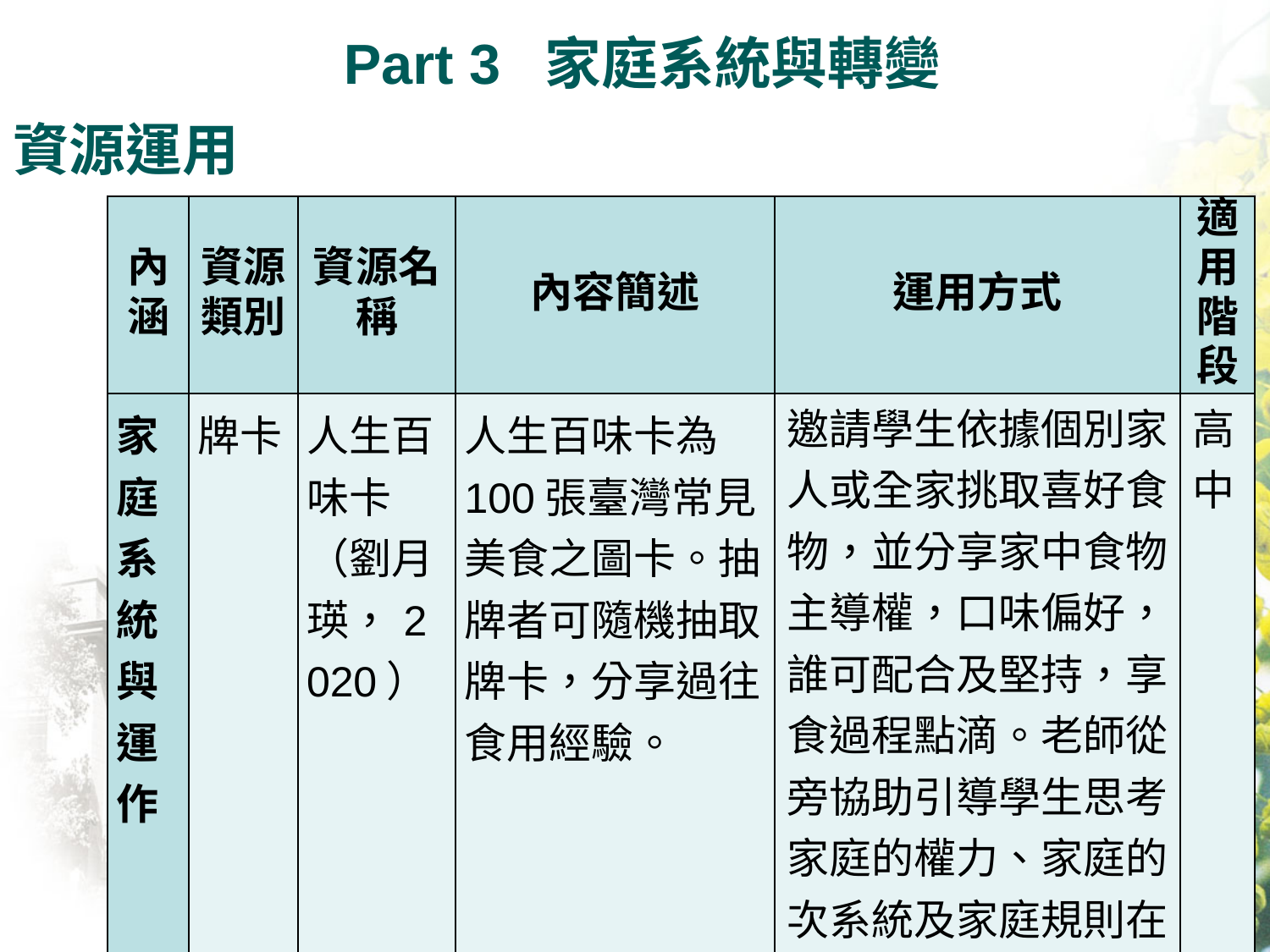

Part 3  家庭系統與轉變
資源運用
| 內涵 | 資源類別 | 資源名稱 | 內容簡述 | 運用方式 | 適用階段 |
| --- | --- | --- | --- | --- | --- |
| 家庭系統與運作 | 牌卡 | 人生百味卡（劉月瑛，2020） | 人生百味卡為100張臺灣常見美食之圖卡。抽牌者可隨機抽取牌卡，分享過往食用經驗。 | 邀請學生依據個別家人或全家挑取喜好食物，並分享家中食物主導權，口味偏好，誰可配合及堅持，享食過程點滴。老師從旁協助引導學生思考家庭的權力、家庭的次系統及家庭規則在飲食議題上的展現。 | 高中 |